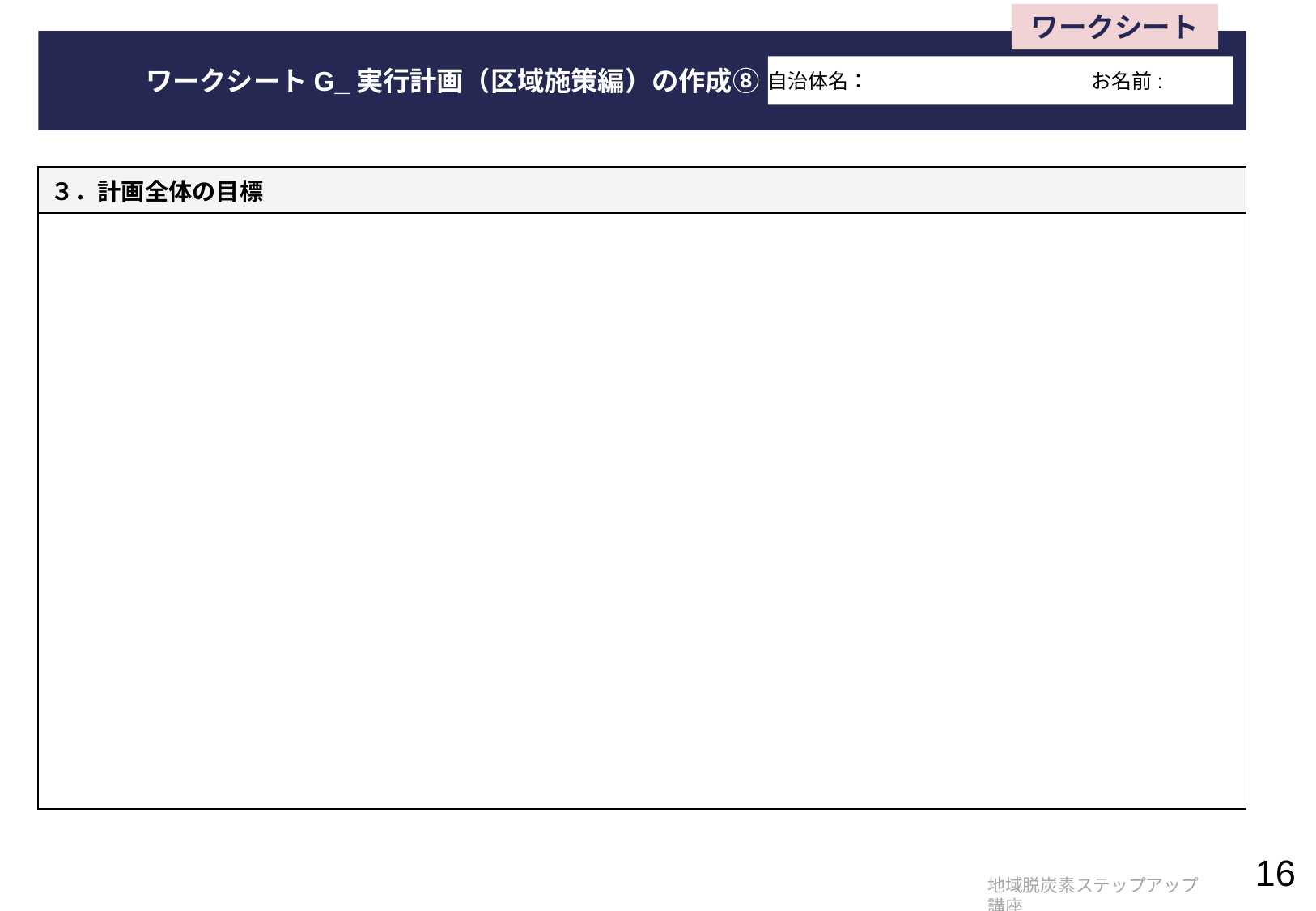

ワークシート
　　　　ワークシートG_実行計画（区域施策編）の作成⑧
自治体名：　　　　　　　　　　　お名前:
| ３．計画全体の目標 |
| --- |
|  |
※記入欄が足りない場合は、
適宜、シートをコピーしページを増やしてご対応ください。